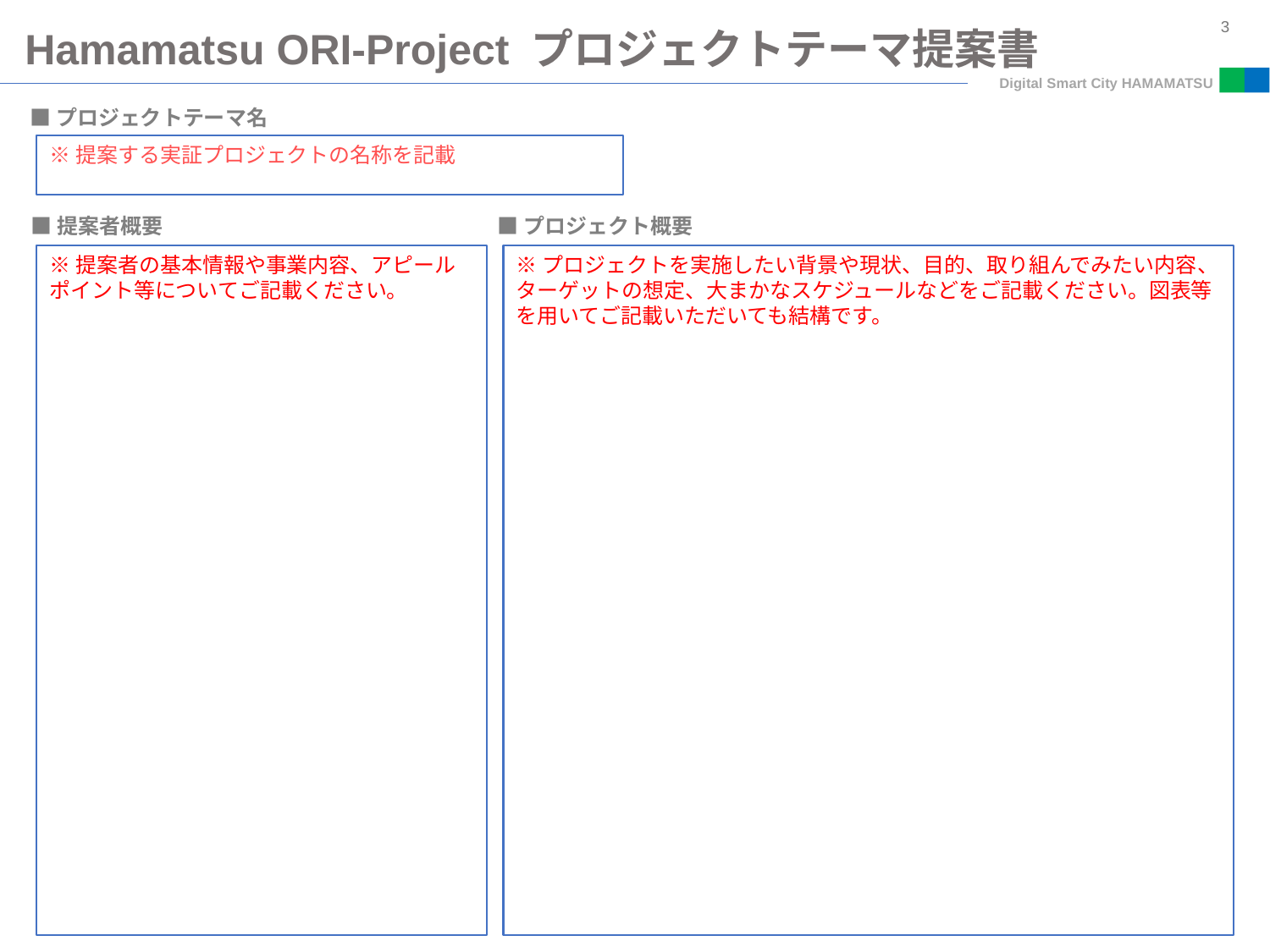

Hamamatsu ORI-Project プロジェクトテーマ提案書
■プロジェクトテーマ名
※提案する実証プロジェクトの名称を記載
■提案者概要
■プロジェクト概要
※提案者の基本情報や事業内容、アピールポイント等についてご記載ください。
※プロジェクトを実施したい背景や現状、目的、取り組んでみたい内容、ターゲットの想定、大まかなスケジュールなどをご記載ください。図表等を用いてご記載いただいても結構です。